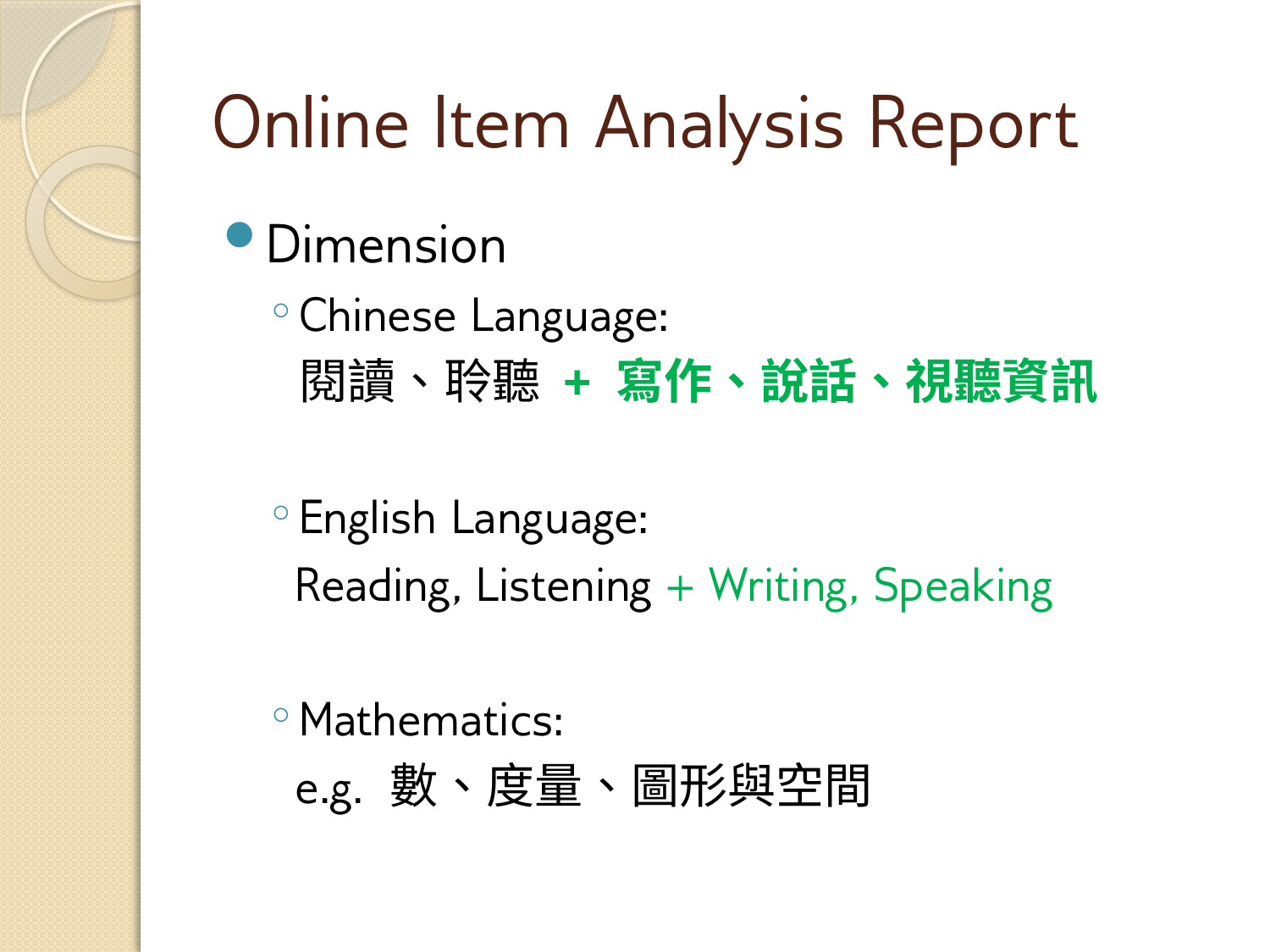

# Online Item Analysis Report
Dimension
Chinese Language:
	  閱讀、聆聽 + 寫作、說話、視聽資訊

English Language:
	  Reading, Listening + Writing, Speaking

Mathematics:
	  e.g. 數、度量、圖形與空間